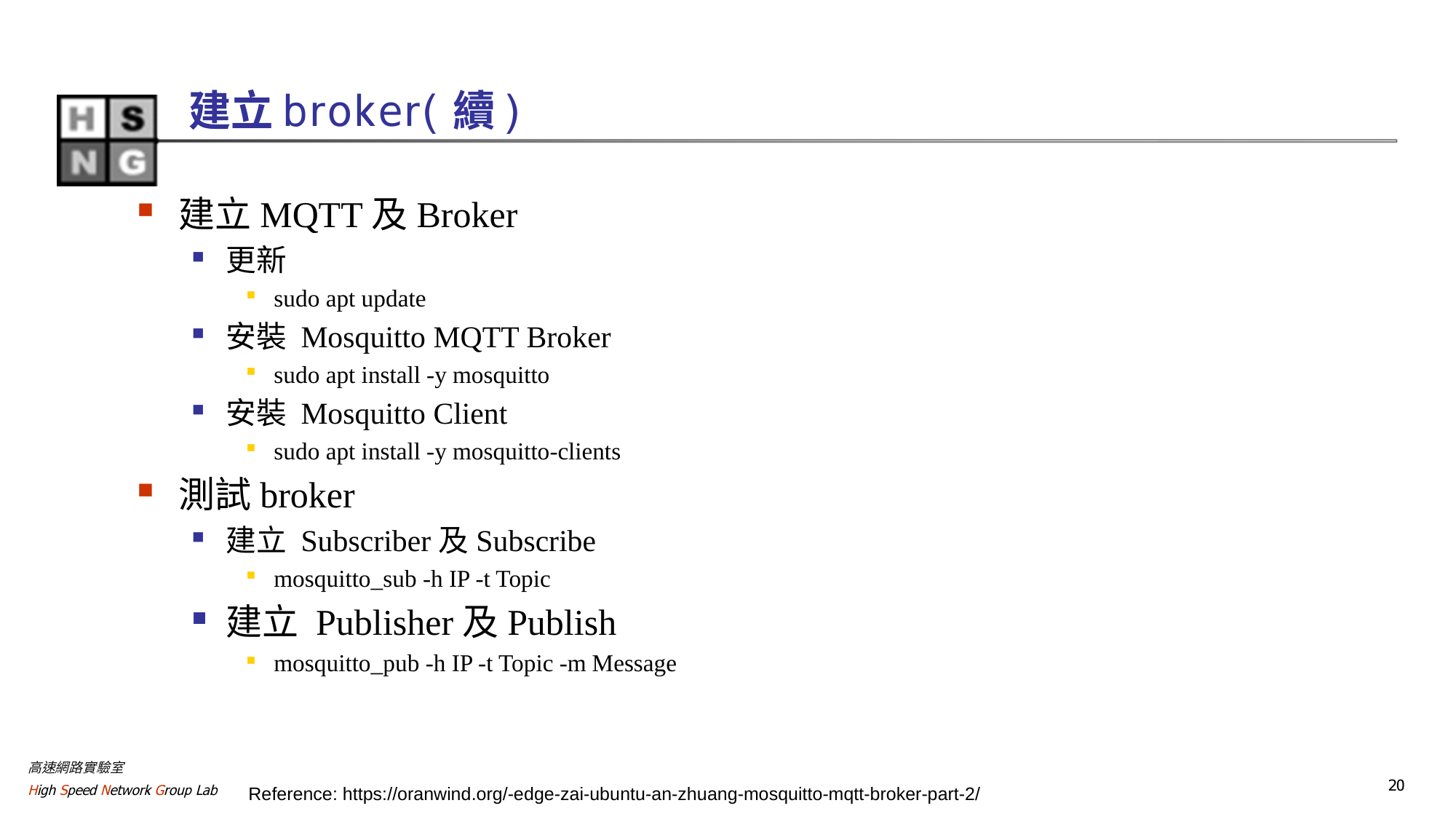

# 建立broker(續)
建立MQTT及Broker
更新
sudo apt update
安裝 Mosquitto MQTT Broker
sudo apt install -y mosquitto
安裝 Mosquitto Client
sudo apt install -y mosquitto-clients
測試broker
建立 Subscriber及Subscribe
mosquitto_sub -h IP -t Topic
建立 Publisher及Publish
mosquitto_pub -h IP -t Topic -m Message
Reference: https://oranwind.org/-edge-zai-ubuntu-an-zhuang-mosquitto-mqtt-broker-part-2/